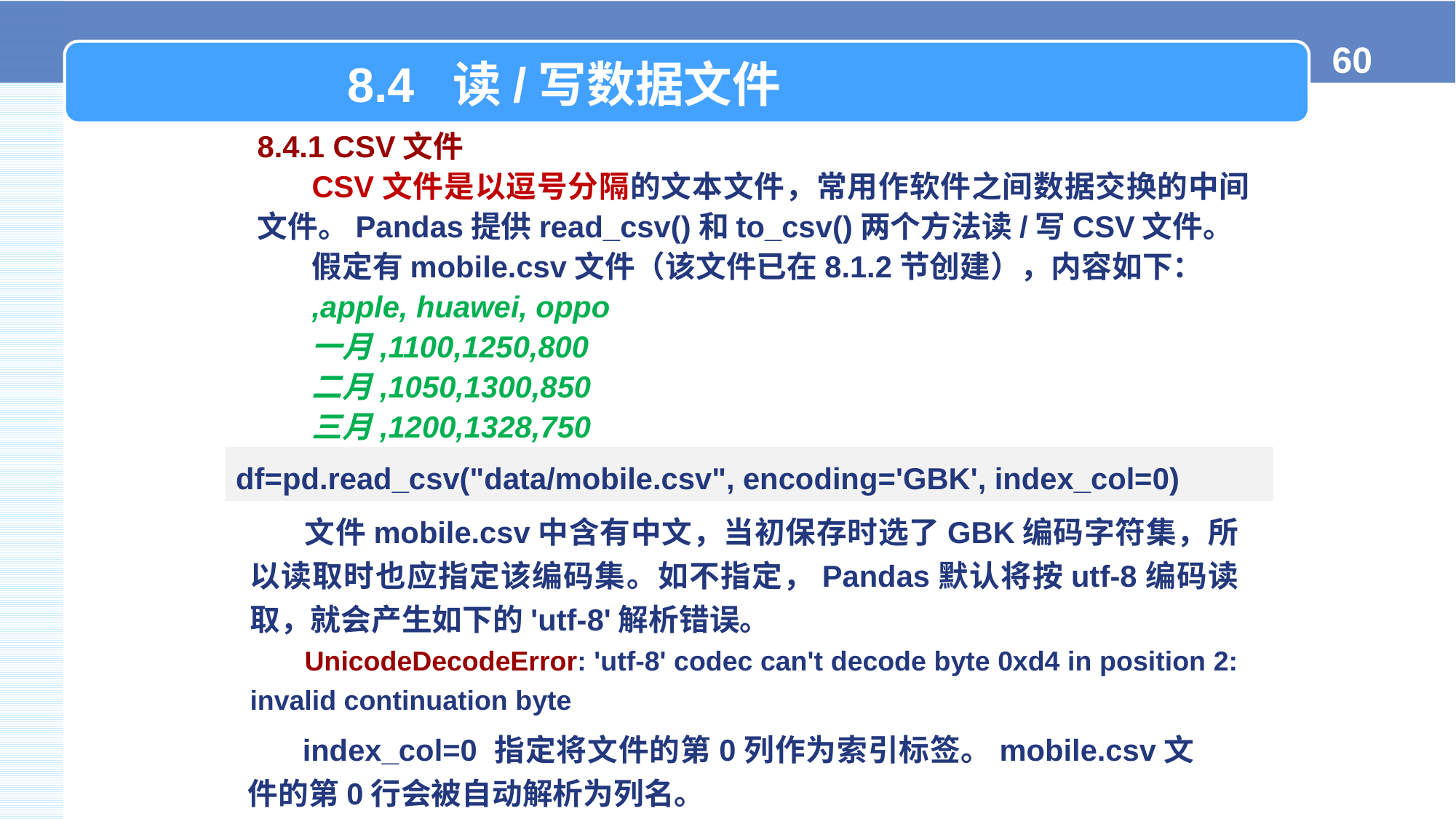

8.4  读/写数据文件
8.4.1 CSV文件
CSV文件是以逗号分隔的文本文件，常用作软件之间数据交换的中间文件。Pandas提供read_csv()和to_csv()两个方法读/写CSV文件。
假定有mobile.csv文件（该文件已在8.1.2节创建），内容如下：
,apple, huawei, oppo
一月,1100,1250,800
二月,1050,1300,850
三月,1200,1328,750

df=pd.read_csv("data/mobile.csv", encoding='GBK', index_col=0)
文件mobile.csv中含有中文，当初保存时选了GBK编码字符集，所以读取时也应指定该编码集。如不指定，Pandas默认将按utf-8编码读取，就会产生如下的'utf-8'解析错误。
UnicodeDecodeError: 'utf-8' codec can't decode byte 0xd4 in position 2: invalid continuation byte
index_col=0 指定将文件的第0列作为索引标签。mobile.csv文件的第0行会被自动解析为列名。